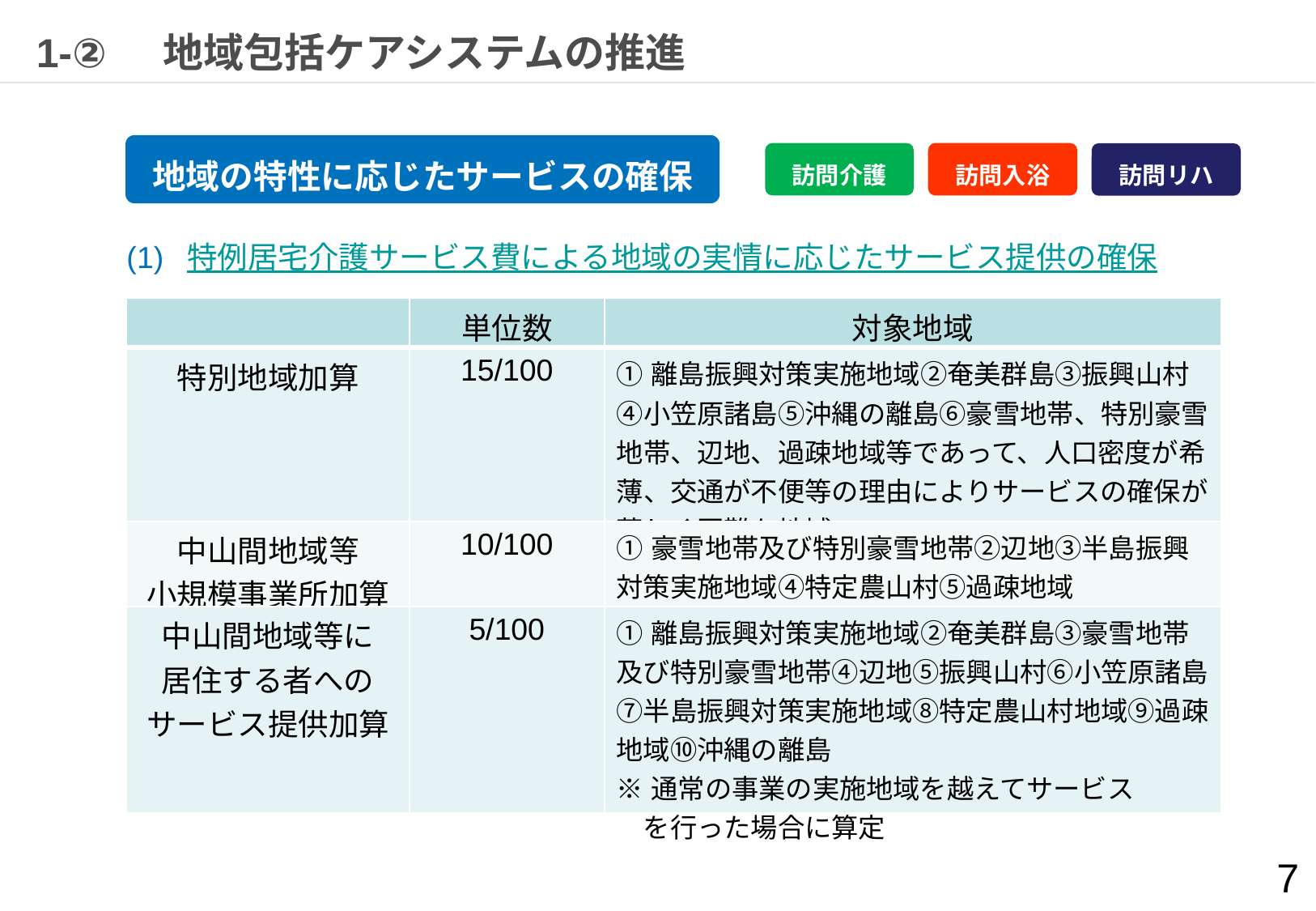

# 1-②　地域包括ケアシステムの推進
地域の特性に応じたサービスの確保
訪問入浴
訪問介護
訪問リハ
特例居宅介護サービス費による地域の実情に応じたサービス提供の確保
|  | 単位数 | 対象地域 |
| --- | --- | --- |
| 特別地域加算 | 15/100 | ①離島振興対策実施地域②奄美群島③振興山村④小笠原諸島⑤沖縄の離島⑥豪雪地帯、特別豪雪地帯、辺地、過疎地域等であって、人口密度が希薄、交通が不便等の理由によりサービスの確保が著しく困難な地域 |
| 中山間地域等 小規模事業所加算 | 10/100 | ①豪雪地帯及び特別豪雪地帯②辺地③半島振興対策実施地域④特定農山村⑤過疎地域 |
| 中山間地域等に 居住する者への サービス提供加算 | 5/100 | ①離島振興対策実施地域②奄美群島③豪雪地帯及び特別豪雪地帯④辺地⑤振興山村⑥小笠原諸島⑦半島振興対策実施地域⑧特定農山村地域⑨過疎地域⑩沖縄の離島 ※通常の事業の実施地域を越えてサービス　 　を行った場合に算定 |
7